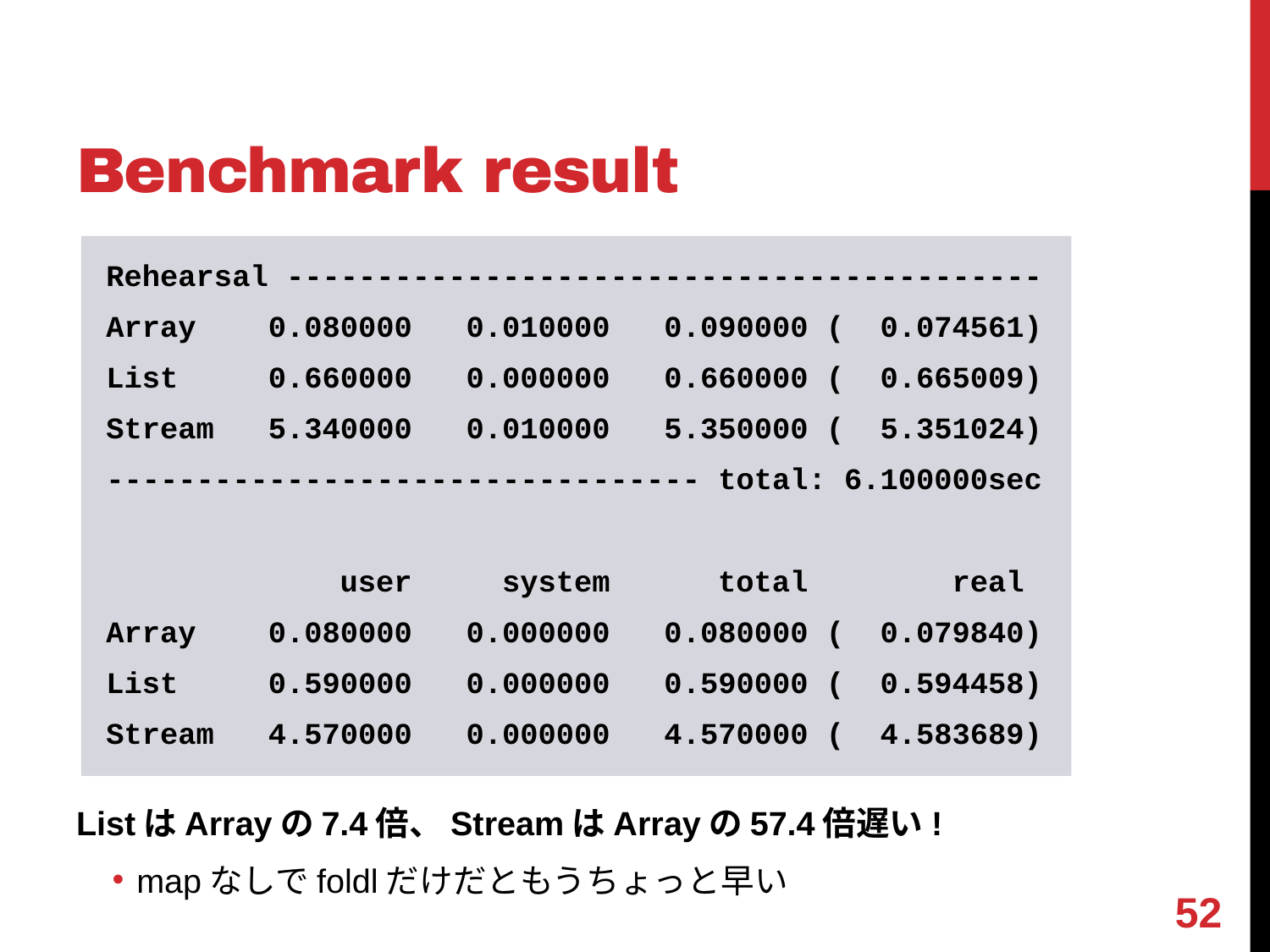

# Benchmark result
Rehearsal ------------------------------------------
Array    0.080000   0.010000   0.090000 (  0.074561)
List     0.660000   0.000000   0.660000 (  0.665009)
Stream   5.340000   0.010000   5.350000 (  5.351024)
--------------------------------- total: 6.100000sec

             user     system      total        real
Array    0.080000   0.000000   0.080000 (  0.079840)
List     0.590000   0.000000   0.590000 (  0.594458)
Stream   4.570000   0.000000   4.570000 (  4.583689)
ListはArrayの7.4倍、StreamはArrayの57.4倍遅い!
mapなしでfoldlだけだともうちょっと早い
52